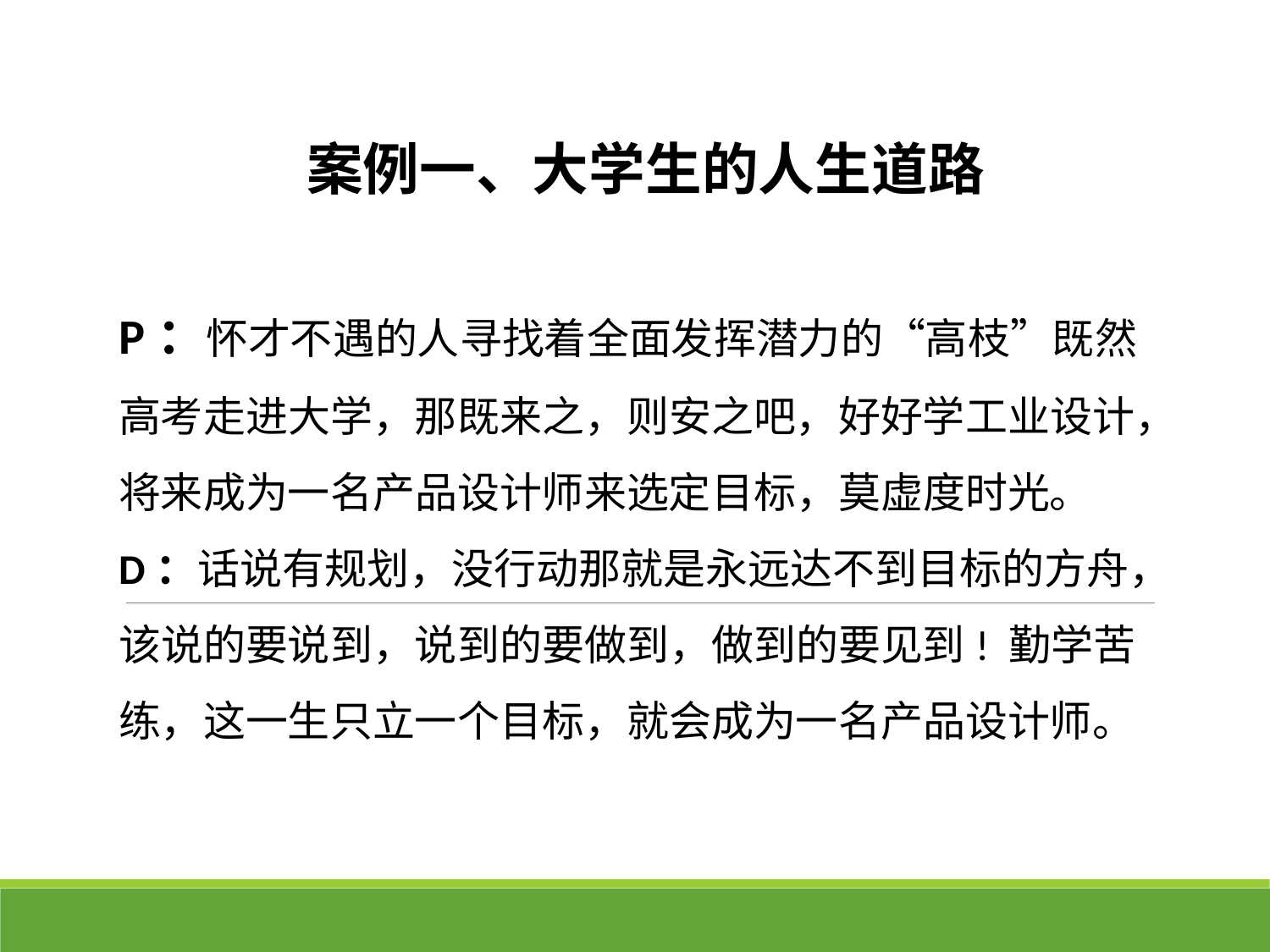

# 案例一、大学生的人生道路
P：怀才不遇的人寻找着全面发挥潜力的“高枝”既然高考走进大学，那既来之，则安之吧，好好学工业设计，将来成为一名产品设计师来选定目标，莫虚度时光。
D：话说有规划，没行动那就是永远达不到目标的方舟，该说的要说到，说到的要做到，做到的要见到! 勤学苦练，这一生只立一个目标，就会成为一名产品设计师。